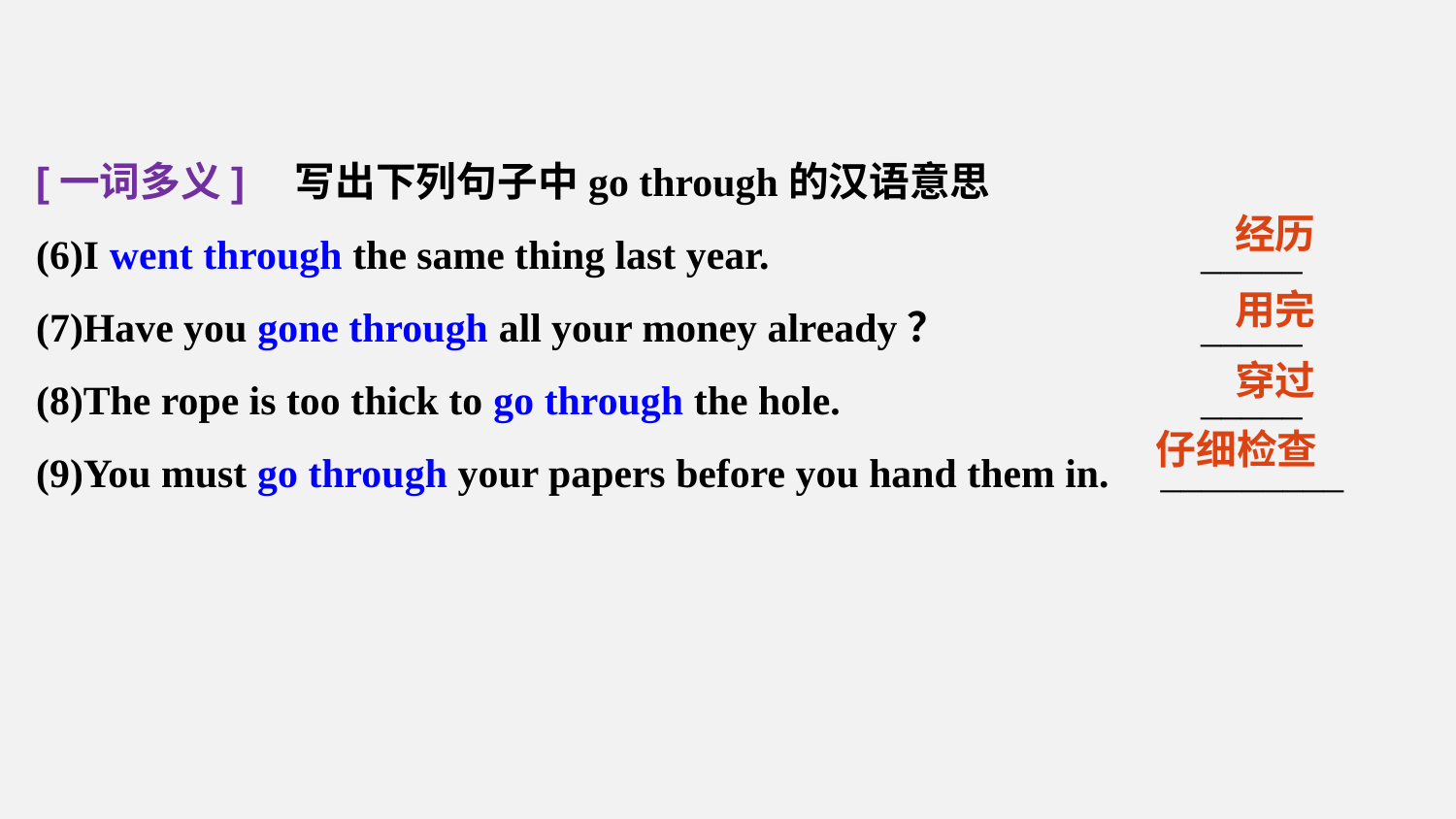

[一词多义]　写出下列句子中go through的汉语意思
(6)I went through the same thing last year.			_____
(7)Have you gone through all your money already？		_____
(8)The rope is too thick to go through the hole.			_____
(9)You must go through your papers before you hand them in.     _________
经历
用完
穿过
仔细检查